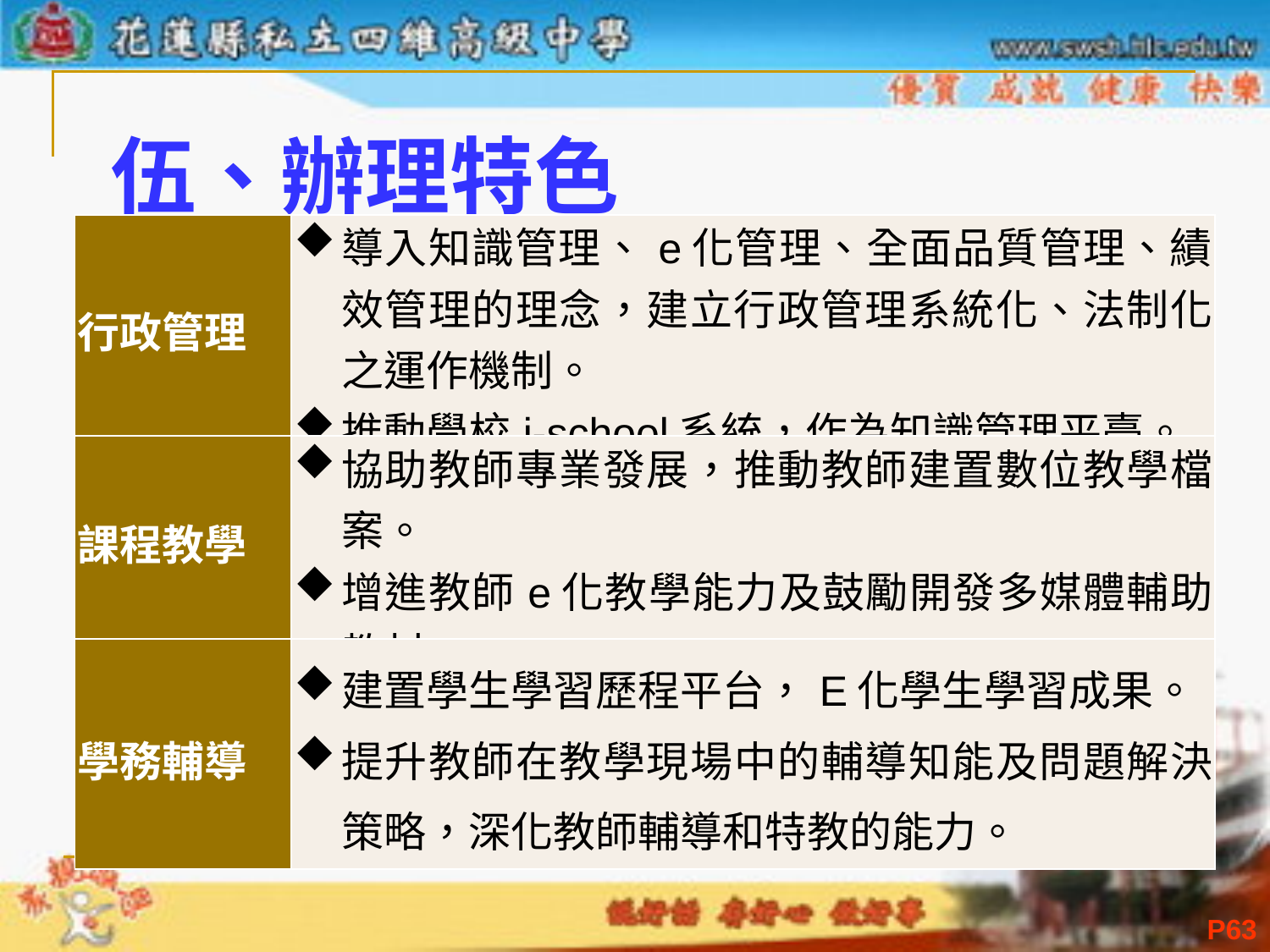

伍、辦理特色
| 行政管理 | 導入知識管理、e化管理、全面品質管理、績效管理的理念，建立行政管理系統化、法制化之運作機制。 推動學校i-school系統，作為知識管理平臺。 |
| --- | --- |
| 課程教學 | 協助教師專業發展，推動教師建置數位教學檔案。 增進教師e化教學能力及鼓勵開發多媒體輔助教材。 |
| 學務輔導 | 建置學生學習歷程平台，E化學生學習成果。 提升教師在教學現場中的輔導知能及問題解決策略，深化教師輔導和特教的能力。 |
P63